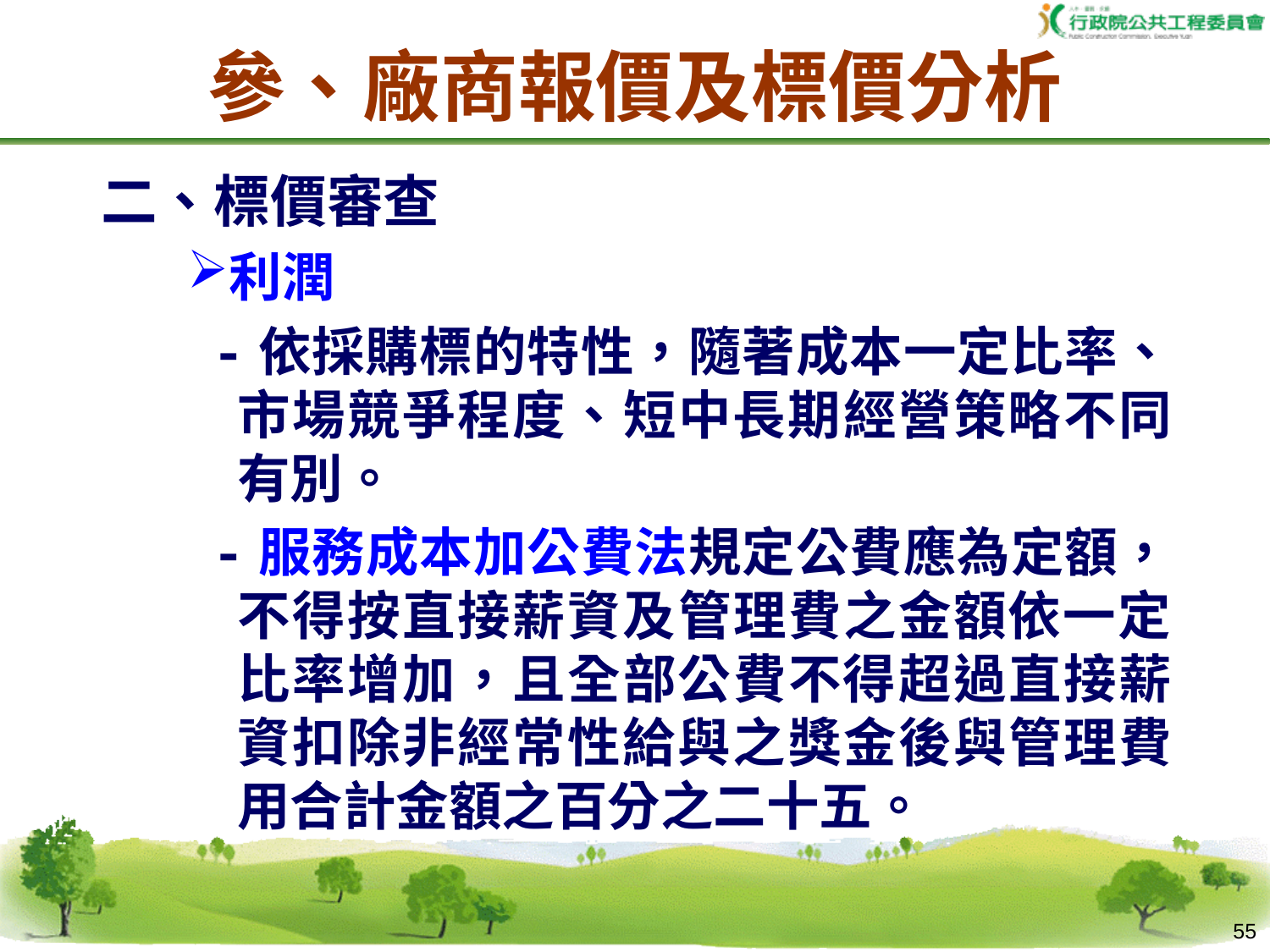

參、廠商報價及標價分析
二、標價審查
利潤
-依採購標的特性，隨著成本一定比率、市場競爭程度、短中長期經營策略不同有別。
-服務成本加公費法規定公費應為定額，不得按直接薪資及管理費之金額依一定比率增加，且全部公費不得超過直接薪資扣除非經常性給與之獎金後與管理費用合計金額之百分之二十五。

55